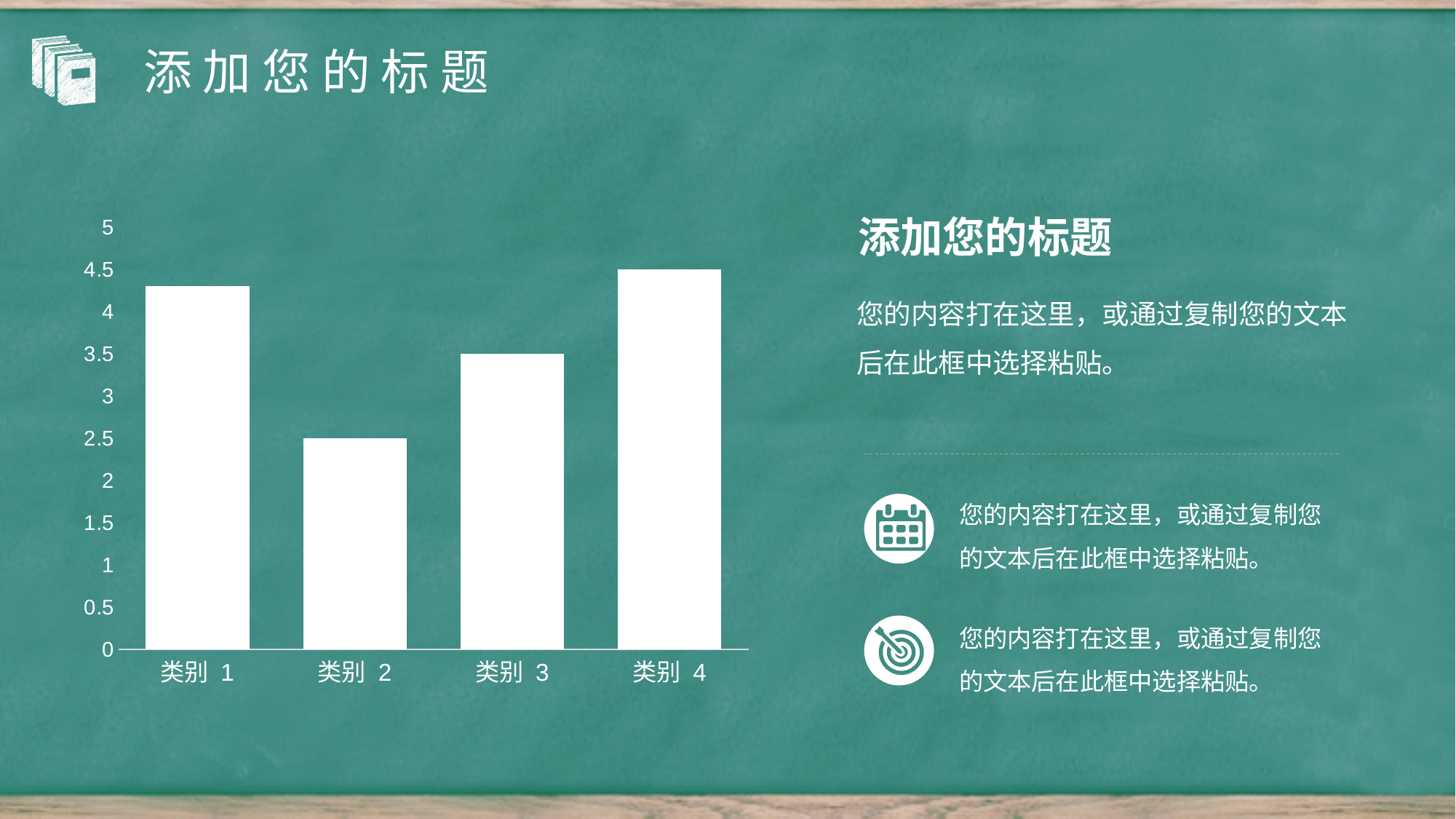

添 加 您 的 标 题

### Chart

| Category | 系列 1 |
|---|---|
| 类别 1 | 4.3 |
| 类别 2 | 2.5 |
| 类别 3 | 3.5 |
| 类别 4 | 4.5 |
添加您的标题
您的内容打在这里，或通过复制您的文本后在此框中选择粘贴。
您的内容打在这里，或通过复制您的文本后在此框中选择粘贴。

您的内容打在这里，或通过复制您的文本后在此框中选择粘贴。